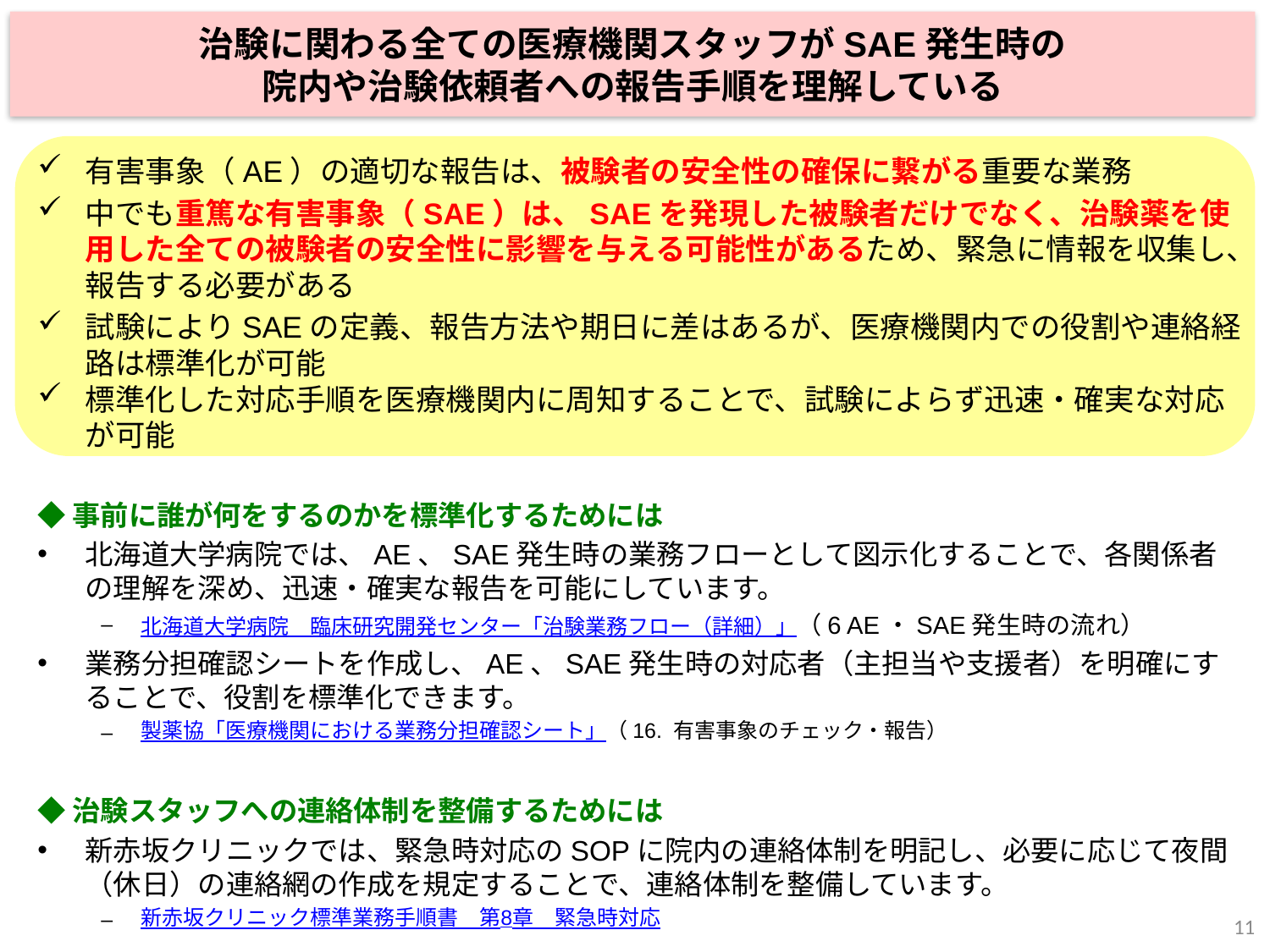

治験に関わる全ての医療機関スタッフがSAE発生時の
院内や治験依頼者への報告手順を理解している

有害事象（AE）の適切な報告は、被験者の安全性の確保に繋がる重要な業務
中でも重篤な有害事象（SAE）は、SAEを発現した被験者だけでなく、治験薬を使用した全ての被験者の安全性に影響を与える可能性があるため、緊急に情報を収集し、報告する必要がある
試験によりSAEの定義、報告方法や期日に差はあるが、医療機関内での役割や連絡経路は標準化が可能
標準化した対応手順を医療機関内に周知することで、試験によらず迅速・確実な対応が可能

◆事前に誰が何をするのかを標準化するためには
北海道大学病院では、AE、SAE発生時の業務フローとして図示化することで、各関係者の理解を深め、迅速・確実な報告を可能にしています。
北海道大学病院　臨床研究開発センター「治験業務フロー（詳細）」（6 AE・SAE発生時の流れ）
業務分担確認シートを作成し、AE、SAE発生時の対応者（主担当や支援者）を明確にすることで、役割を標準化できます。
製薬協「医療機関における業務分担確認シート」（16. 有害事象のチェック・報告）

◆治験スタッフへの連絡体制を整備するためには
新赤坂クリニックでは、緊急時対応のSOPに院内の連絡体制を明記し、必要に応じて夜間（休日）の連絡網の作成を規定することで、連絡体制を整備しています。
新赤坂クリニック標準業務手順書　第8章　緊急時対応
11